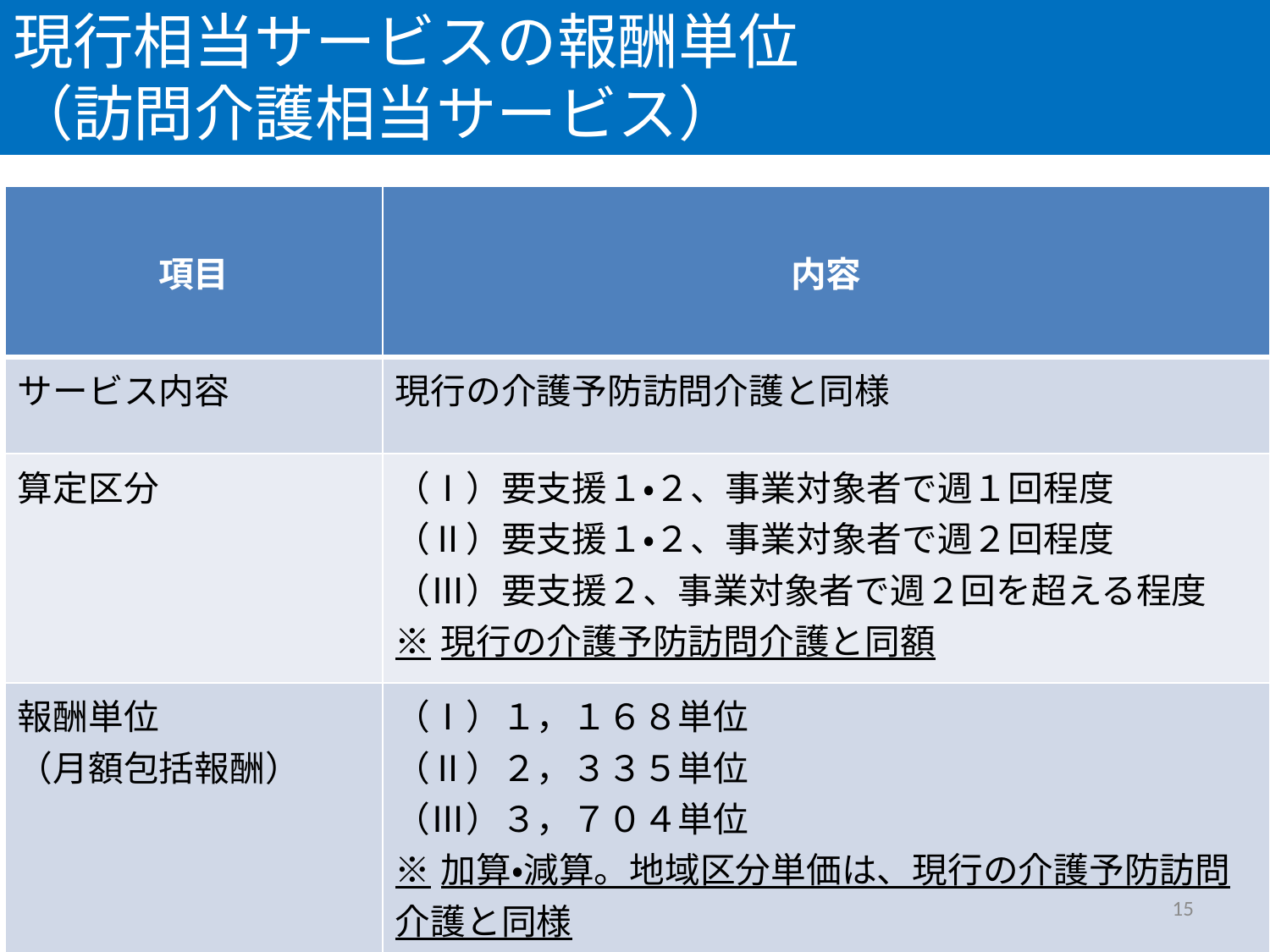

# 現行相当サービスの報酬単位 （訪問介護相当サービス）
| 項目 | 内容 |
| --- | --- |
| サービス内容 | 現行の介護予防訪問介護と同様 |
| 算定区分 | （Ⅰ）要支援１・２、事業対象者で週１回程度 （Ⅱ）要支援１・２、事業対象者で週２回程度 （Ⅲ）要支援２、事業対象者で週２回を超える程度 ※現行の介護予防訪問介護と同額 |
| 報酬単位 （月額包括報酬） | （Ⅰ）１，１６８単位 （Ⅱ）２，３３５単位 （Ⅲ）３，７０４単位 ※加算・減算。地域区分単価は、現行の介護予防訪問介護と同様 |
15